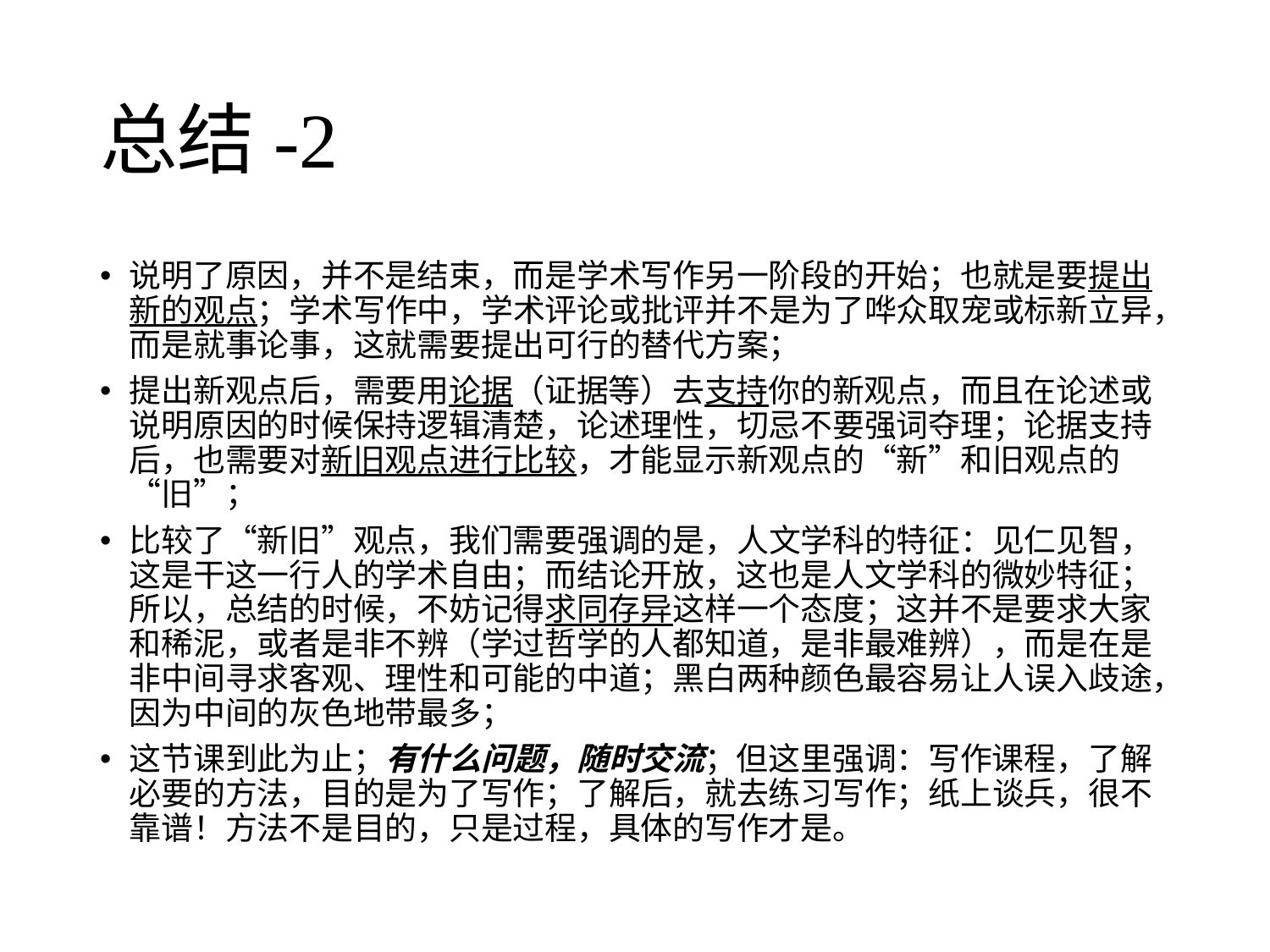

# 总结-2
说明了原因，并不是结束，而是学术写作另一阶段的开始；也就是要提出新的观点；学术写作中，学术评论或批评并不是为了哗众取宠或标新立异，而是就事论事，这就需要提出可行的替代方案；
提出新观点后，需要用论据（证据等）去支持你的新观点，而且在论述或说明原因的时候保持逻辑清楚，论述理性，切忌不要强词夺理；论据支持后，也需要对新旧观点进行比较，才能显示新观点的“新”和旧观点的“旧”；
比较了“新旧”观点，我们需要强调的是，人文学科的特征：见仁见智，这是干这一行人的学术自由；而结论开放，这也是人文学科的微妙特征；所以，总结的时候，不妨记得求同存异这样一个态度；这并不是要求大家和稀泥，或者是非不辨（学过哲学的人都知道，是非最难辨），而是在是非中间寻求客观、理性和可能的中道；黑白两种颜色最容易让人误入歧途，因为中间的灰色地带最多；
这节课到此为止；有什么问题，随时交流；但这里强调：写作课程，了解必要的方法，目的是为了写作；了解后，就去练习写作；纸上谈兵，很不靠谱！方法不是目的，只是过程，具体的写作才是。